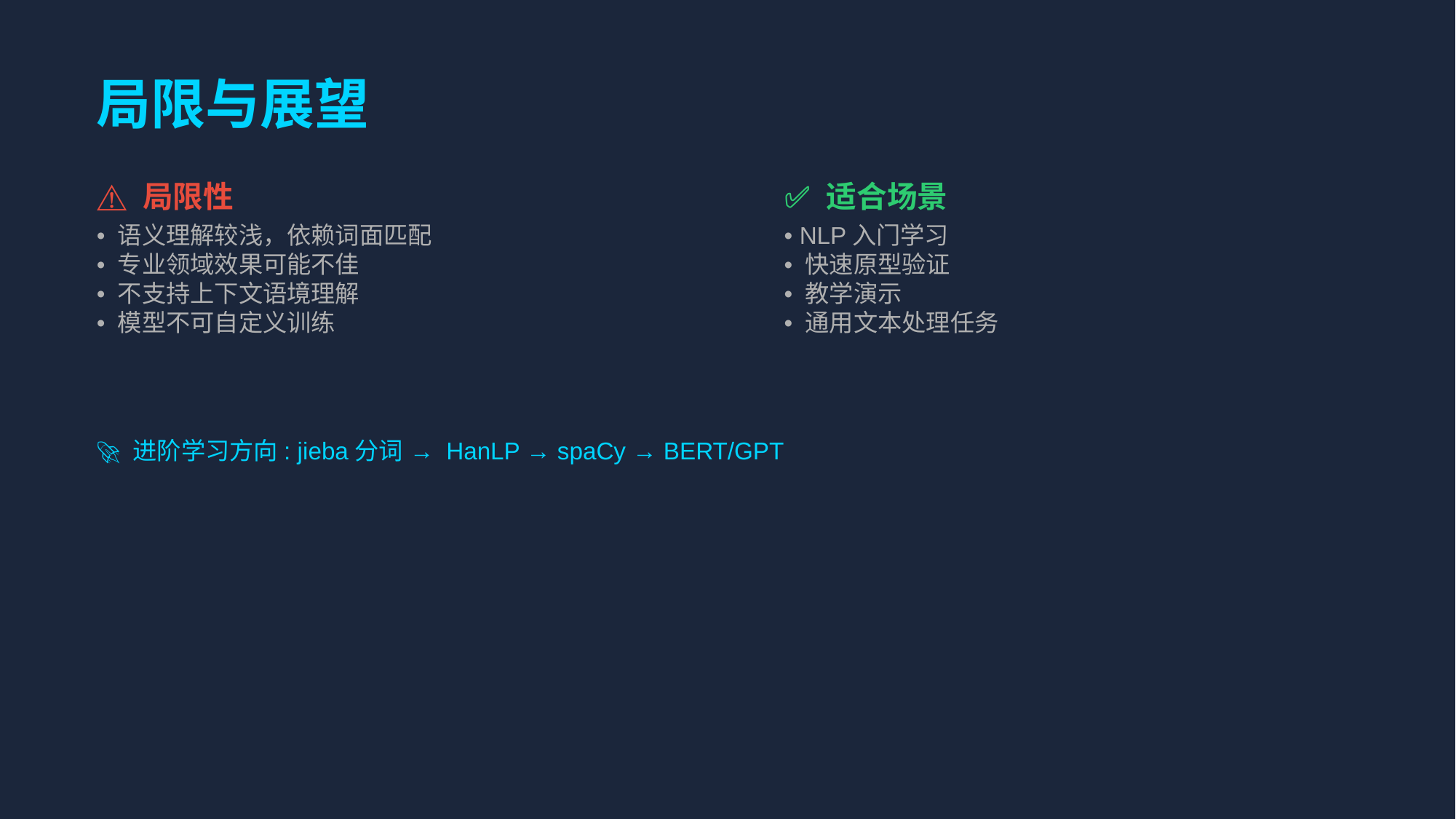

局限与展望
⚠️ 局限性
✅ 适合场景
• 语义理解较浅，依赖词面匹配
• 专业领域效果可能不佳
• 不支持上下文语境理解
• 模型不可自定义训练
• NLP入门学习
• 快速原型验证
• 教学演示
• 通用文本处理任务
🚀 进阶学习方向: jieba分词 → HanLP → spaCy → BERT/GPT